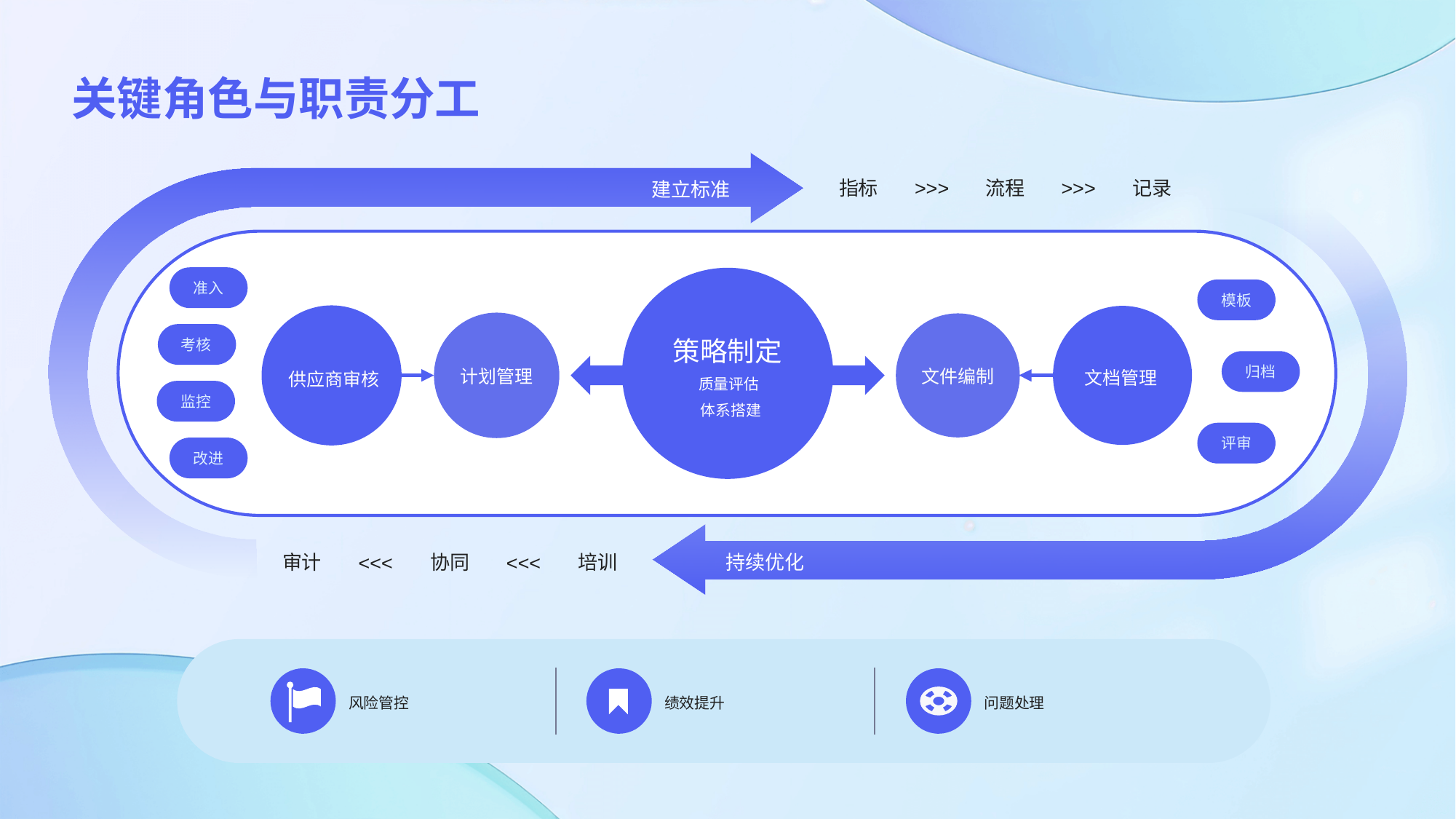

关键角色与职责分工
建立标准
指标
>>>
流程
>>>
记录

准入

模板

策略制定
考核
供应商审核
文档管理

文件编制
计划管理
归档
质量评估

监控
体系搭建

评审

改进
持续优化
审计
协同
培训
>>>
>>>

风险管控
绩效提升
问题处理